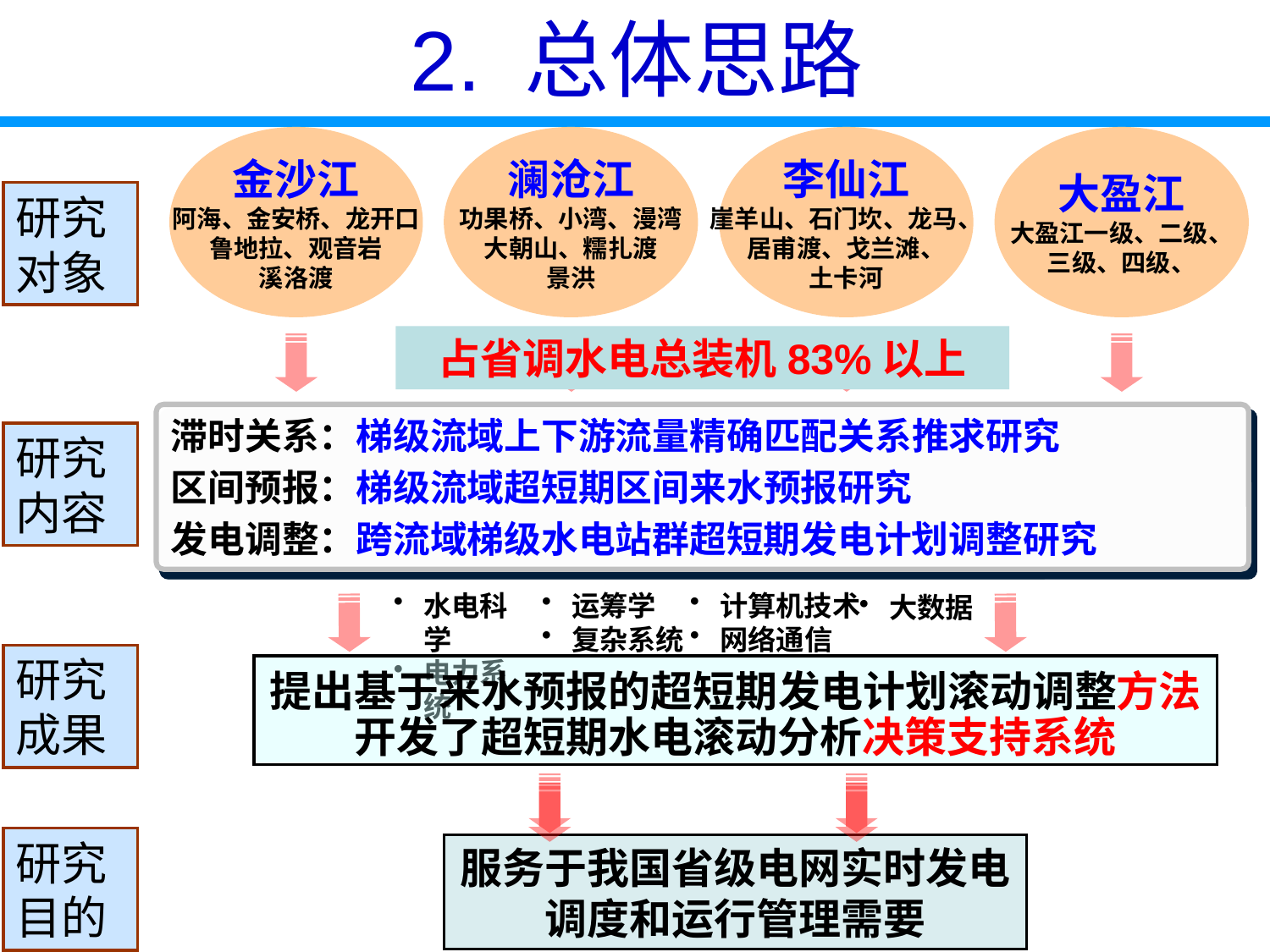

2. 总体思路
金沙江
阿海、金安桥、龙开口
鲁地拉、观音岩
溪洛渡
澜沧江
功果桥、小湾、漫湾
大朝山、糯扎渡
景洪
李仙江
崖羊山、石门坎、龙马、
居甫渡、戈兰滩、
土卡河
大盈江
大盈江一级、二级、
三级、四级、
研究对象
占省调水电总装机83%以上

滞时关系：梯级流域上下游流量精确匹配关系推求研究
区间预报：梯级流域超短期区间来水预报研究
发电调整：跨流域梯级水电站群超短期发电计划调整研究
研究内容
水电科学
电力系统
运筹学
复杂系统
计算机技术
网络通信
大数据

研究成果
提出基于来水预报的超短期发电计划滚动调整方法
开发了超短期水电滚动分析决策支持系统

研究目的
服务于我国省级电网实时发电调度和运行管理需要